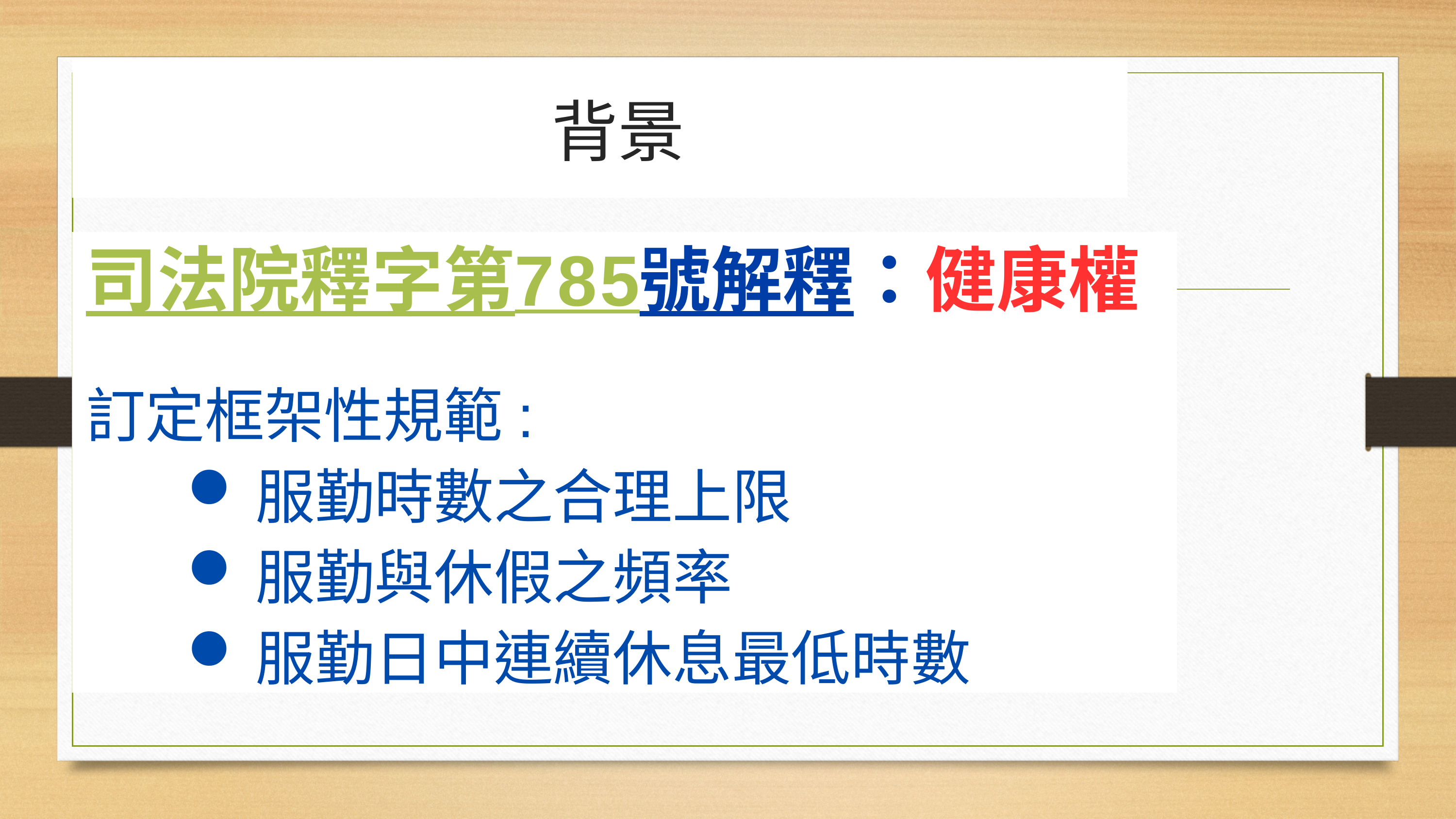

# 背景
司法院釋字第785號解釋：健康權
訂定框架性規範:
服勤時數之合理上限
服勤與休假之頻率
服勤⽇中連續休息最低時數